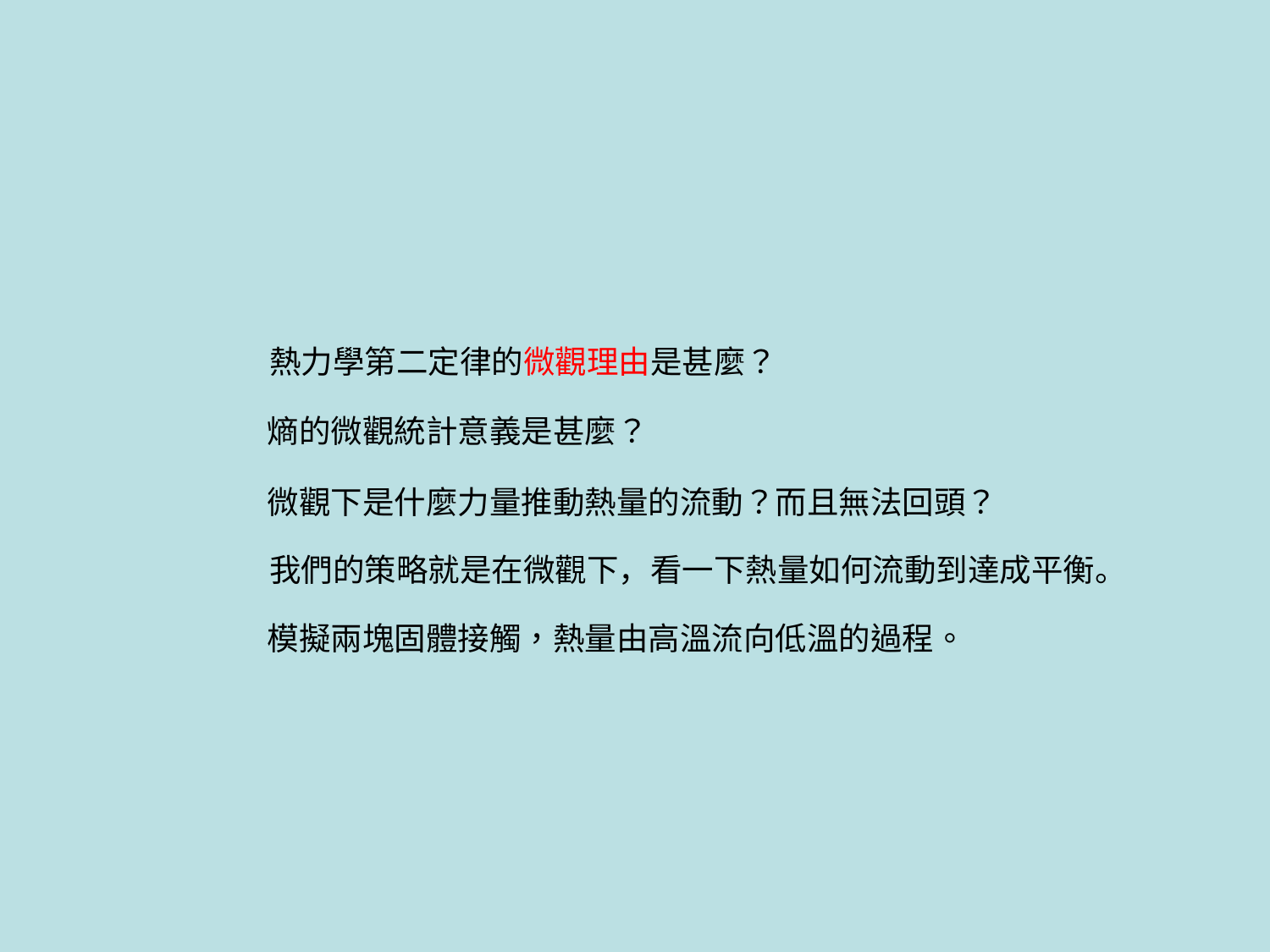

熱力學第二定律的微觀理由是甚麼？
熵的微觀統計意義是甚麼？
微觀下是什麼力量推動熱量的流動？而且無法回頭？
我們的策略就是在微觀下，看一下熱量如何流動到達成平衡。
模擬兩塊固體接觸，熱量由高溫流向低溫的過程。